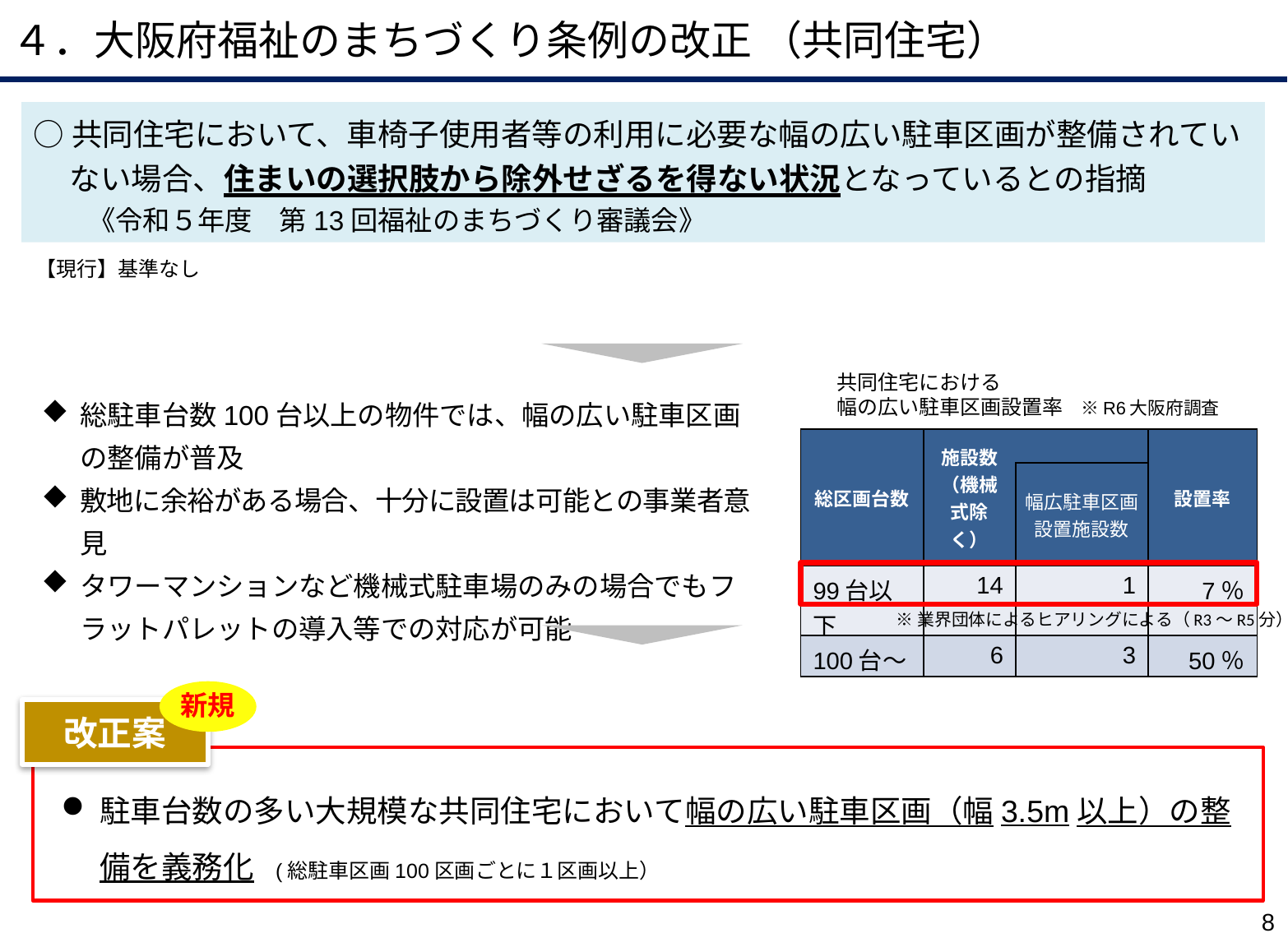

４．大阪府福祉のまちづくり条例の改正 （共同住宅）
○共同住宅において、車椅子使用者等の利用に必要な幅の広い駐車区画が整備されていない場合、住まいの選択肢から除外せざるを得ない状況となっているとの指摘
　　《令和５年度　第13回福祉のまちづくり審議会》
【現行】基準なし

共同住宅における
幅の広い駐車区画設置率　※R6大阪府調査
総駐車台数100台以上の物件では、幅の広い駐車区画の整備が普及
敷地に余裕がある場合、十分に設置は可能との事業者意見
タワーマンションなど機械式駐車場のみの場合でもフラットパレットの導入等での対応が可能
| 総区画台数 | 施設数 （機械式除く） |  | 設置率 |
| --- | --- | --- | --- |
|  |  | 幅広駐車区画 設置施設数 |  |
| 99台以下 | 14 | 1 | 7％ |
| 100台～ | 6 | 3 | 50％ |

※業界団体によるヒアリングによる（R3～R5分）

新規
改正案

駐車台数の多い大規模な共同住宅において幅の広い駐車区画（幅3.5m以上）の整備を義務化  (総駐車区画100区画ごとに１区画以上）
8